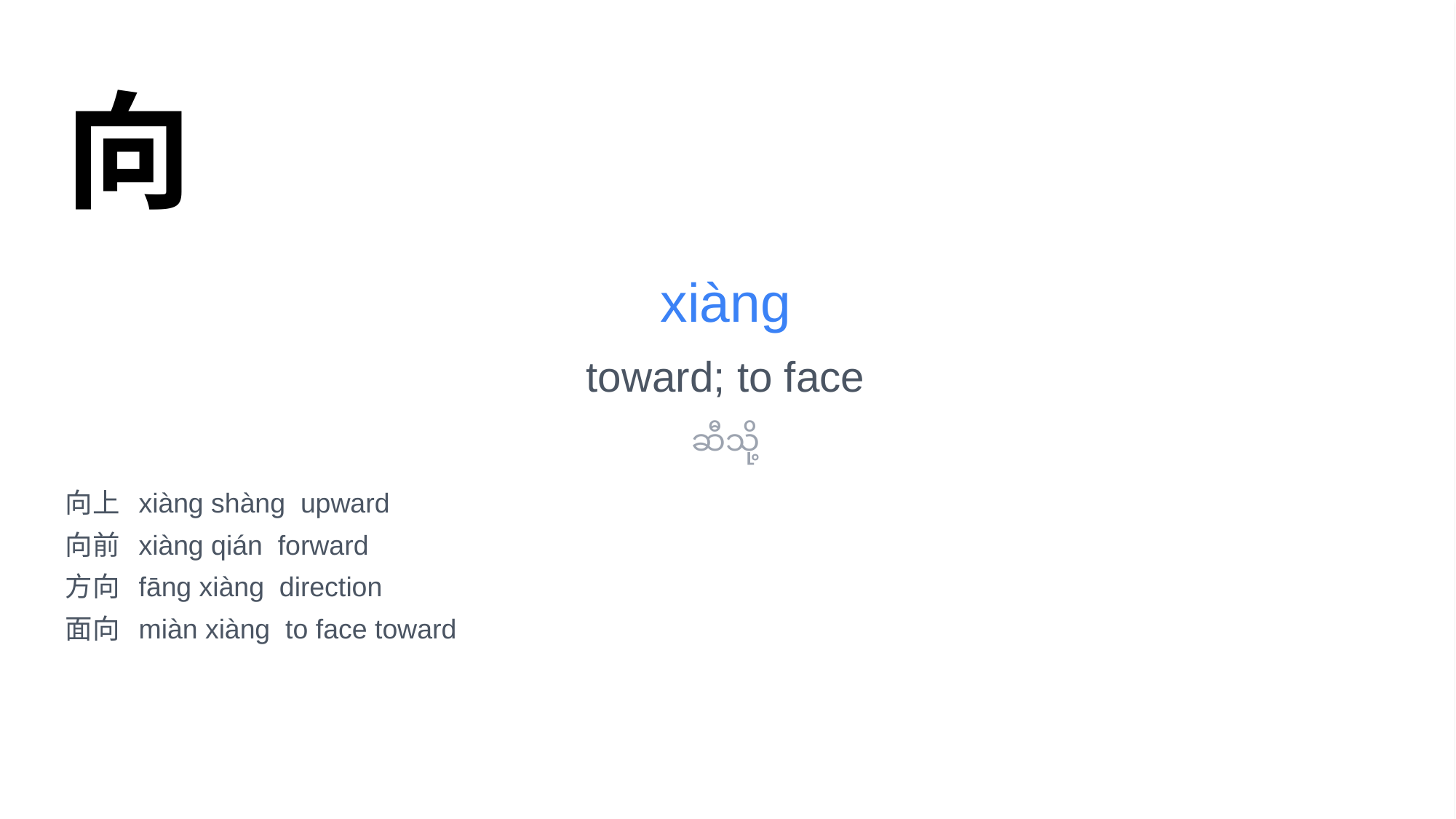

向
xiàng
toward; to face
ဆီသို့
向上  xiàng shàng  upward
向前  xiàng qián  forward
方向  fāng xiàng  direction
面向  miàn xiàng  to face toward